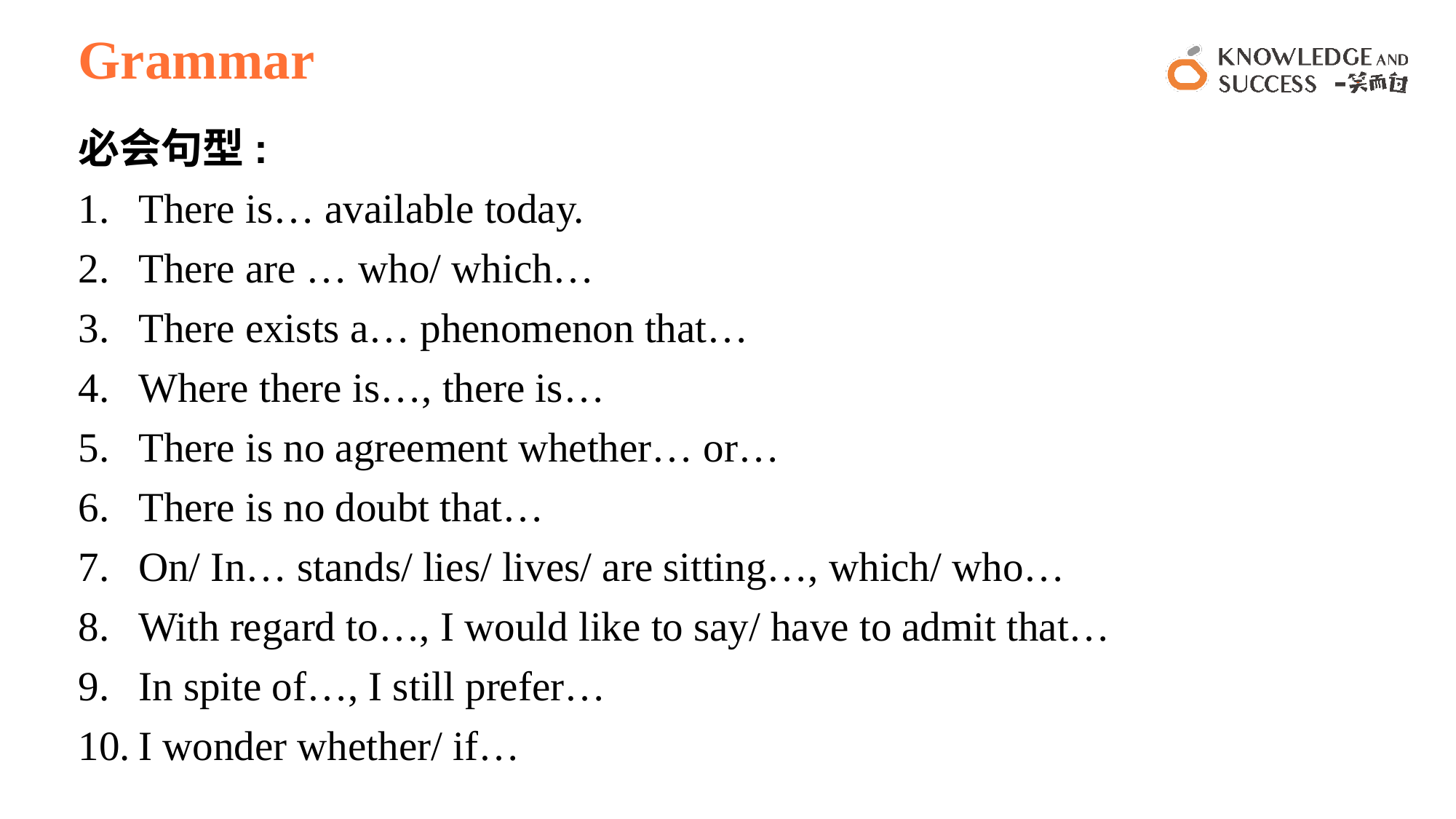

# Grammar
必会句型:
There is… available today.
There are … who/ which…
There exists a… phenomenon that…
Where there is…, there is…
There is no agreement whether… or…
There is no doubt that…
On/ In… stands/ lies/ lives/ are sitting…, which/ who…
With regard to…, I would like to say/ have to admit that…
In spite of…, I still prefer…
I wonder whether/ if…